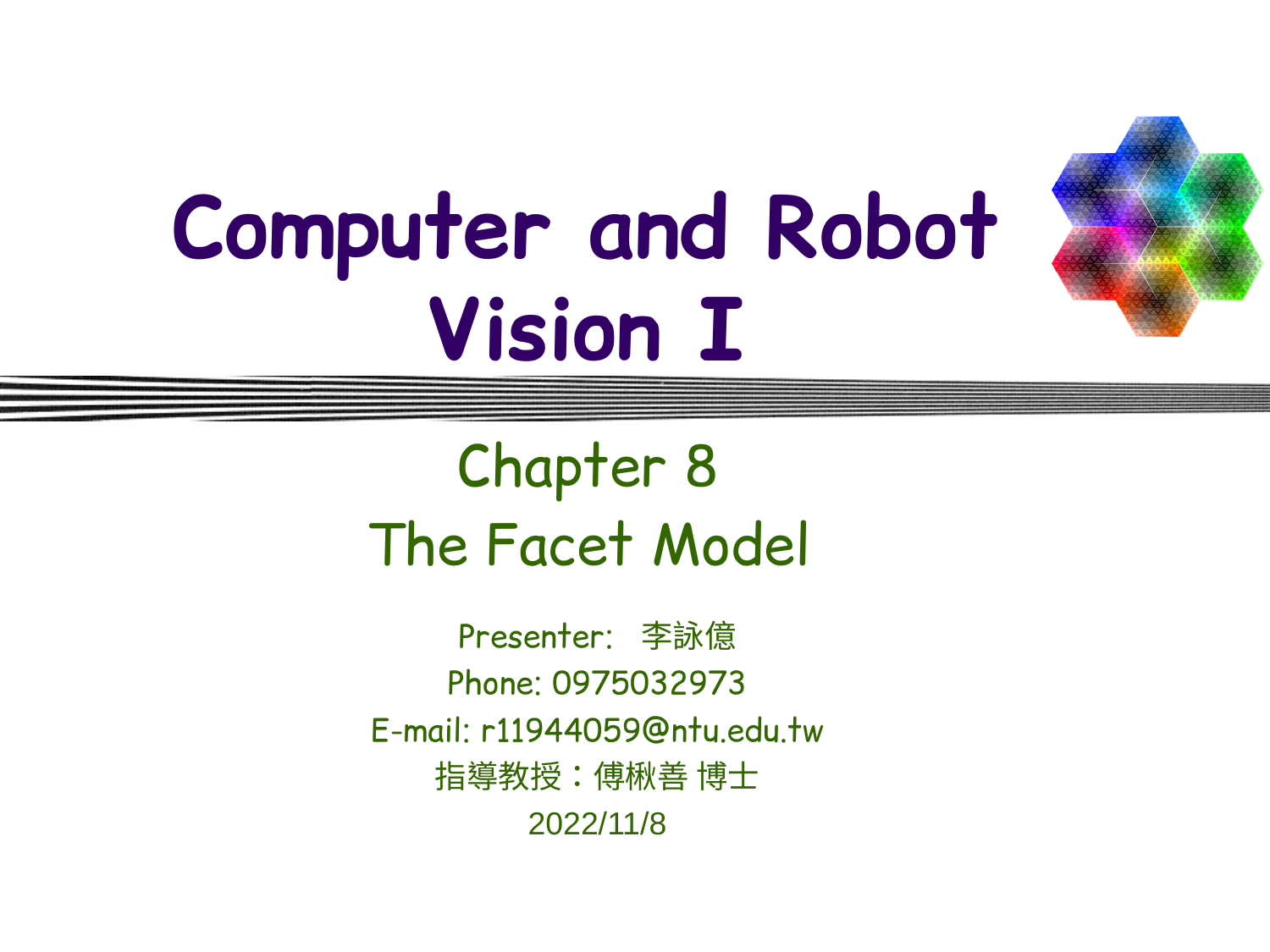

# Computer and Robot Vision I
Chapter 8
The Facet Model
Presenter:  李詠億
Phone: 0975032973
E-mail: r11944059@ntu.edu.tw
指導教授：傅楸善 博士
2022/11/8